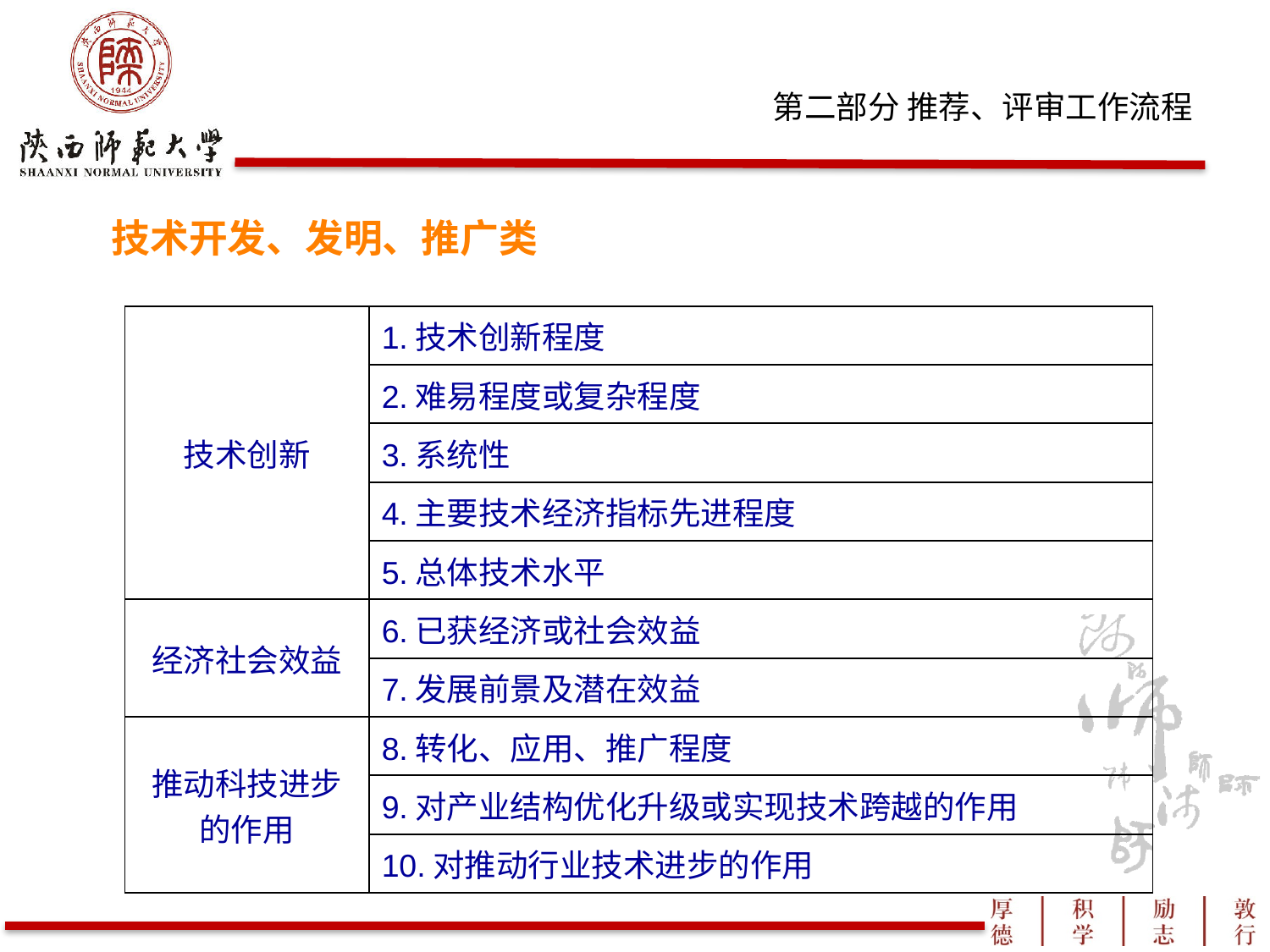

技术开发、发明、推广类
| 技术创新 | 1.技术创新程度 |
| --- | --- |
|  | 2.难易程度或复杂程度 |
|  | 3.系统性 |
|  | 4.主要技术经济指标先进程度 |
|  | 5.总体技术水平 |
| 经济社会效益 | 6.已获经济或社会效益 |
|  | 7.发展前景及潜在效益 |
| 推动科技进步的作用 | 8.转化、应用、推广程度 |
|  | 9.对产业结构优化升级或实现技术跨越的作用 |
|  | 10.对推动行业技术进步的作用 |